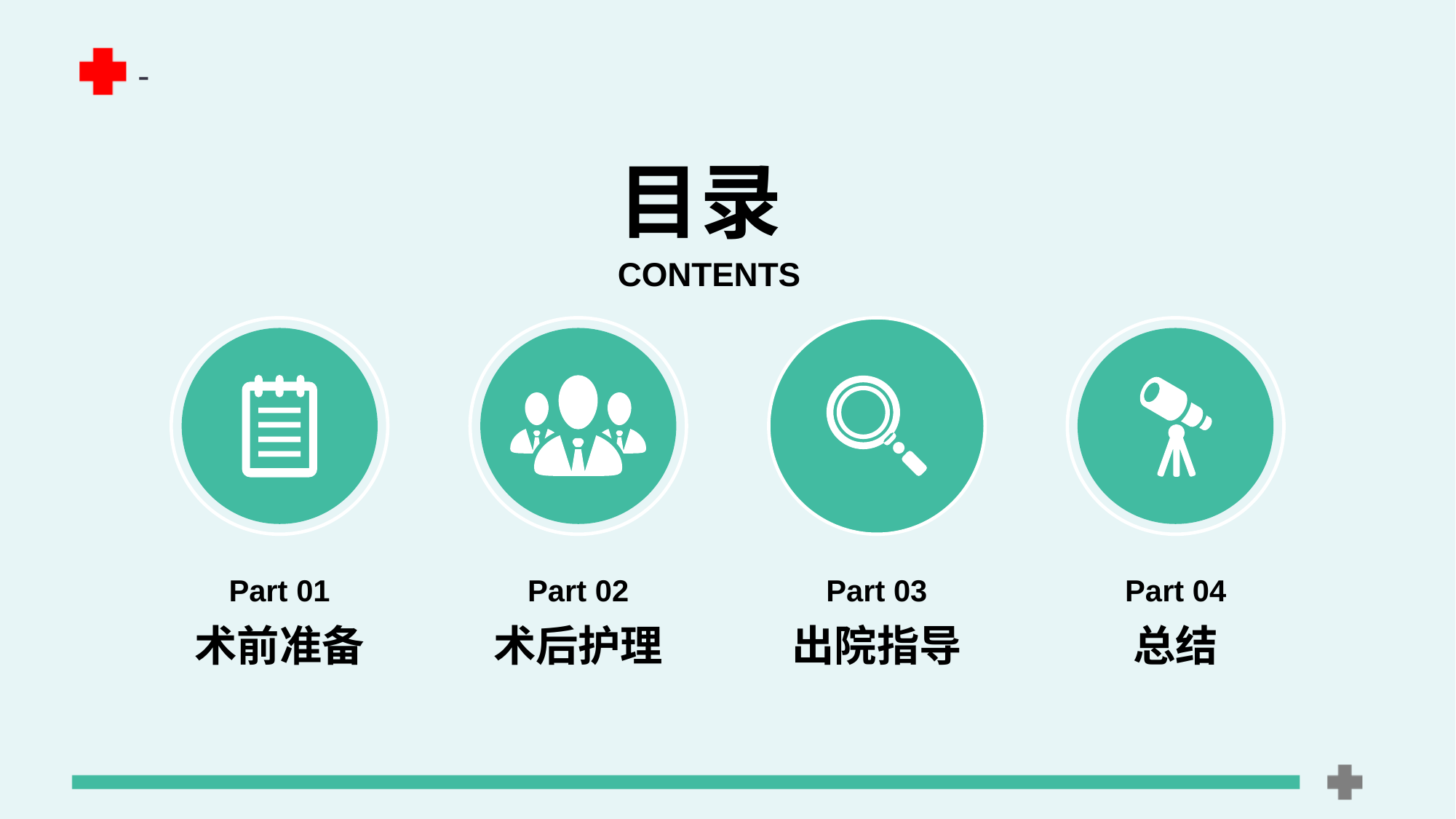

-
目录
CONTENTS

Part 01
Part 02
Part 03
Part 04
术前准备
术后护理
出院指导
总结

2